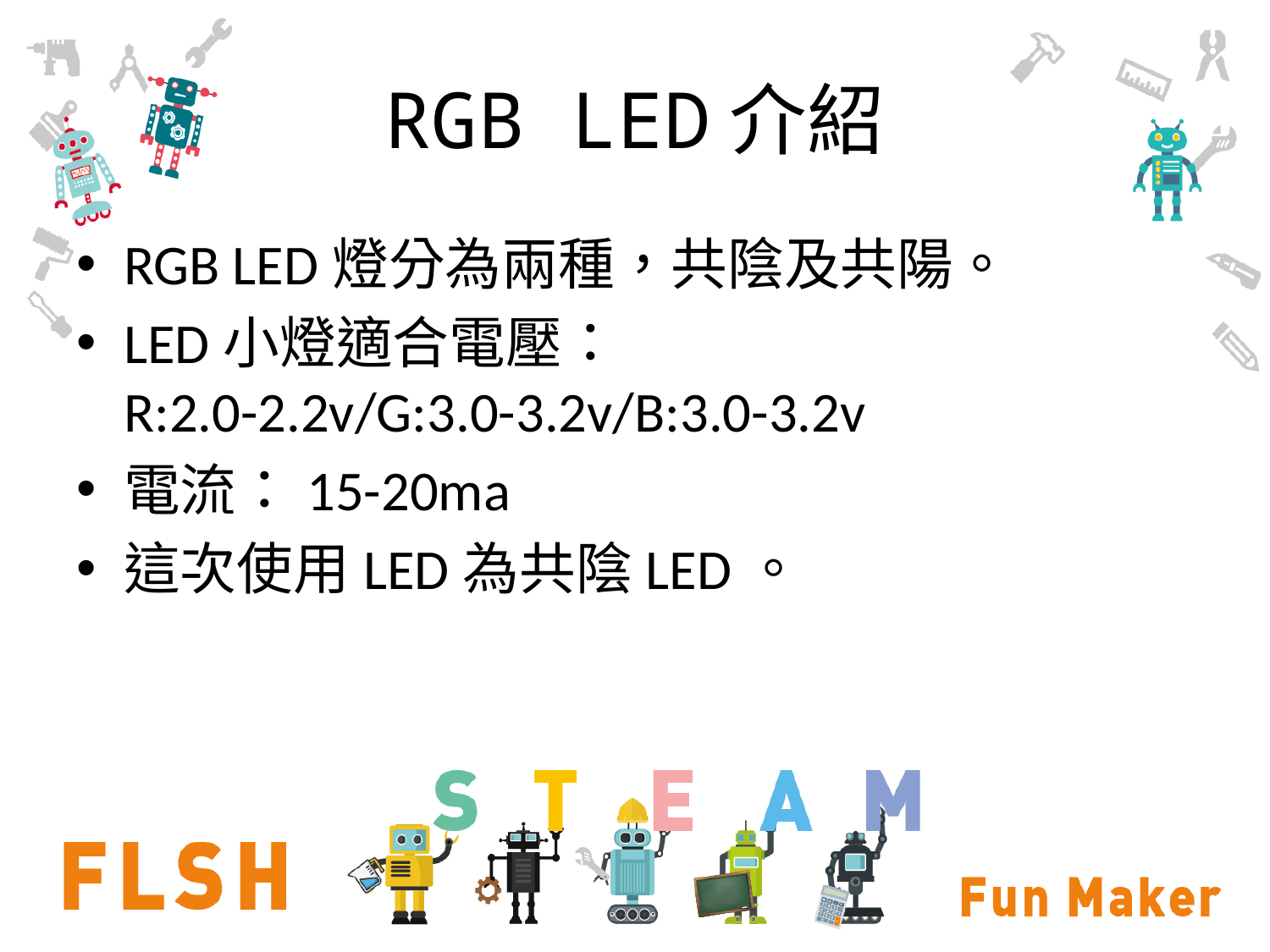

# RGB LED介紹
RGB LED燈分為兩種，共陰及共陽。
LED小燈適合電壓：
R:2.0-2.2v/G:3.0-3.2v/B:3.0-3.2v
電流：15-20ma
這次使用LED為共陰LED。